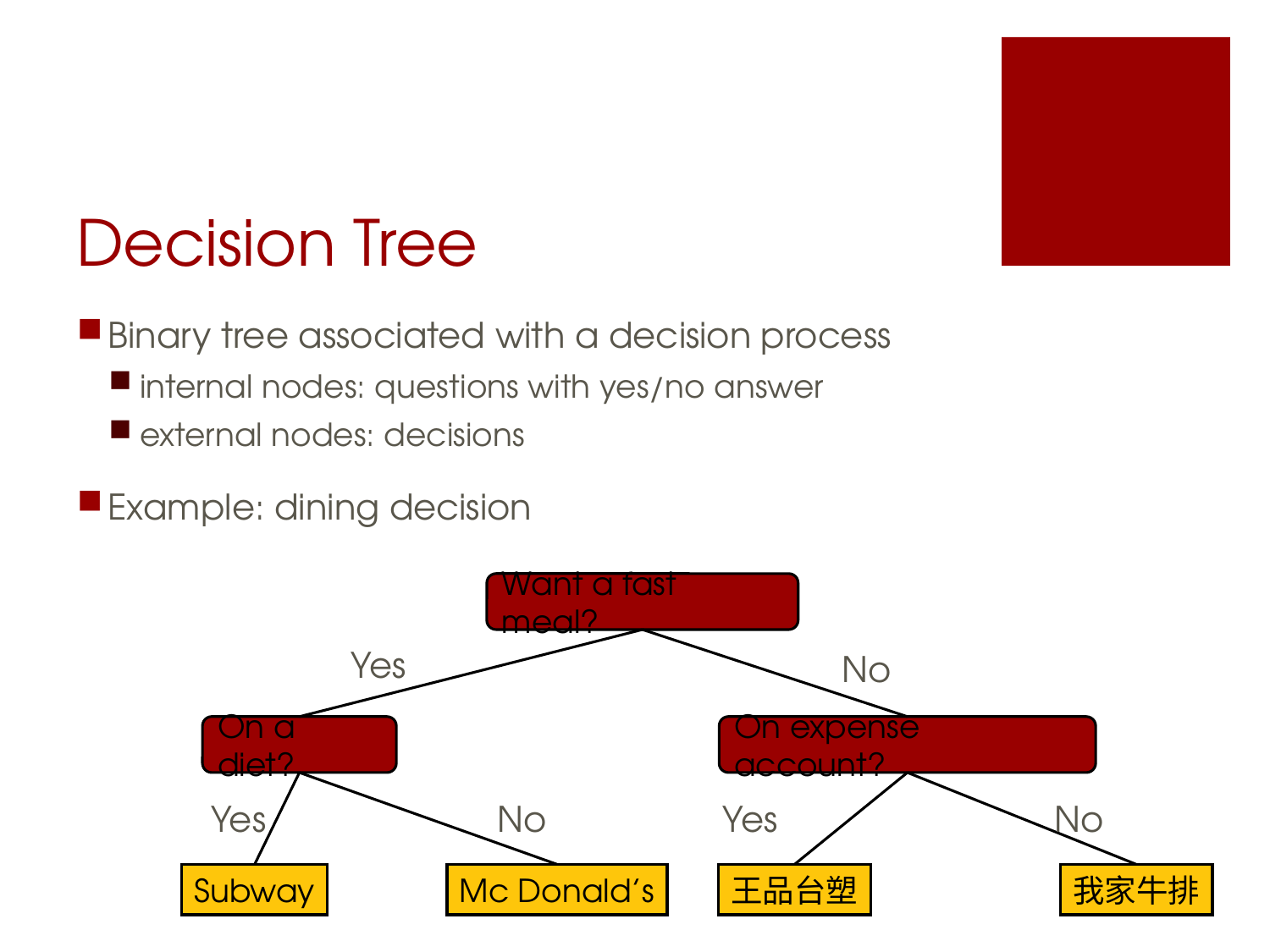

# Decision Tree
Binary tree associated with a decision process
internal nodes: questions with yes/no answer
external nodes: decisions
Example: dining decision

Want a fast meal?
Yes
No
On expense account?
On a diet?
Yes
No
Yes
No
Subway
Mc Donald’s
王品台塑
我家牛排